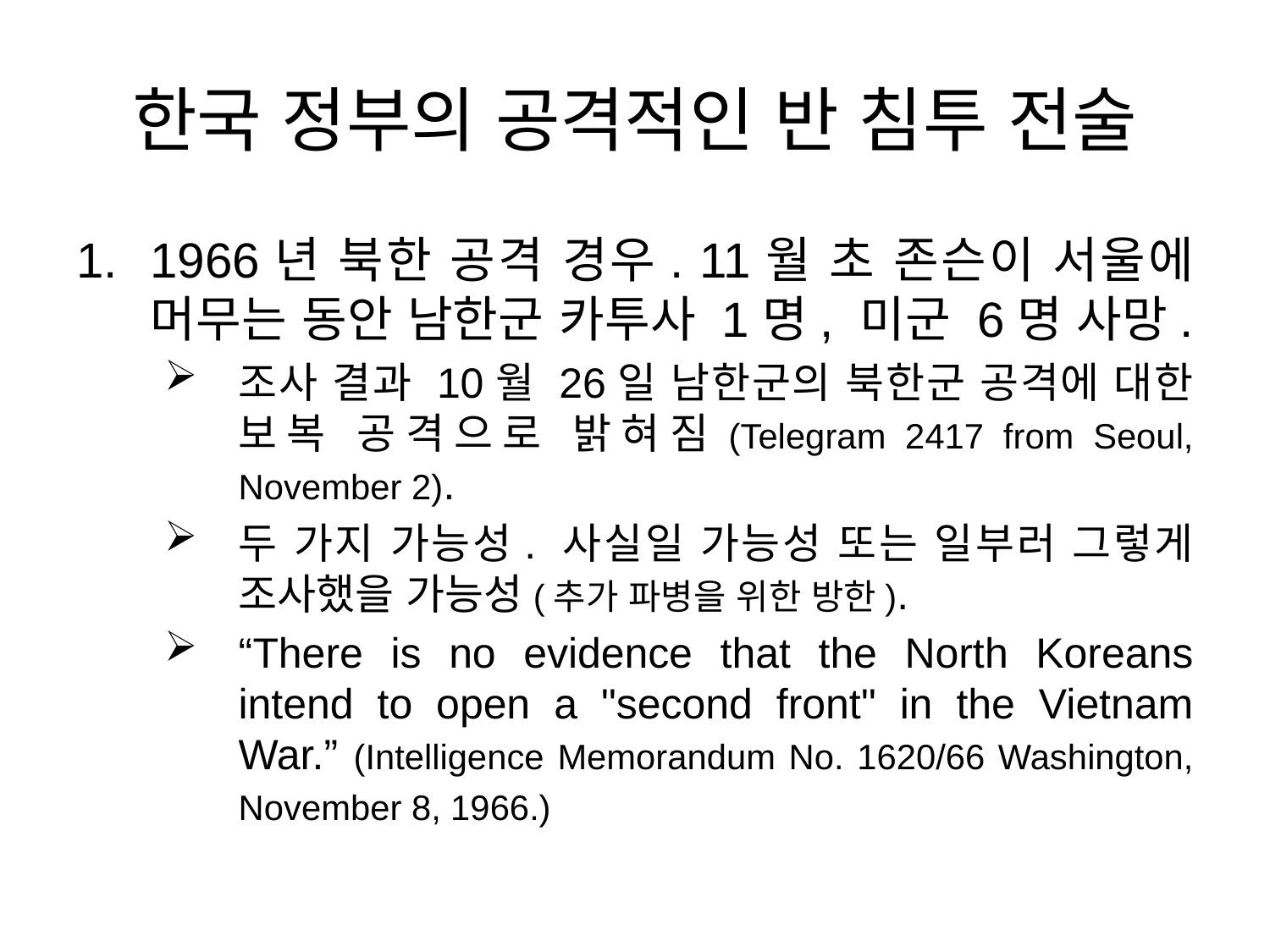

# 한국 정부의 공격적인 반 침투 전술
1966년 북한 공격 경우. 11월 초 존슨이 서울에 머무는 동안 남한군 카투사 1명, 미군 6명 사망.
조사 결과 10월 26일 남한군의 북한군 공격에 대한 보복 공격으로 밝혀짐(Telegram 2417 from Seoul, November 2).
두 가지 가능성. 사실일 가능성 또는 일부러 그렇게 조사했을 가능성(추가 파병을 위한 방한).
“There is no evidence that the North Koreans intend to open a "second front" in the Vietnam War.” (Intelligence Memorandum No. 1620/66 Washington, November 8, 1966.)